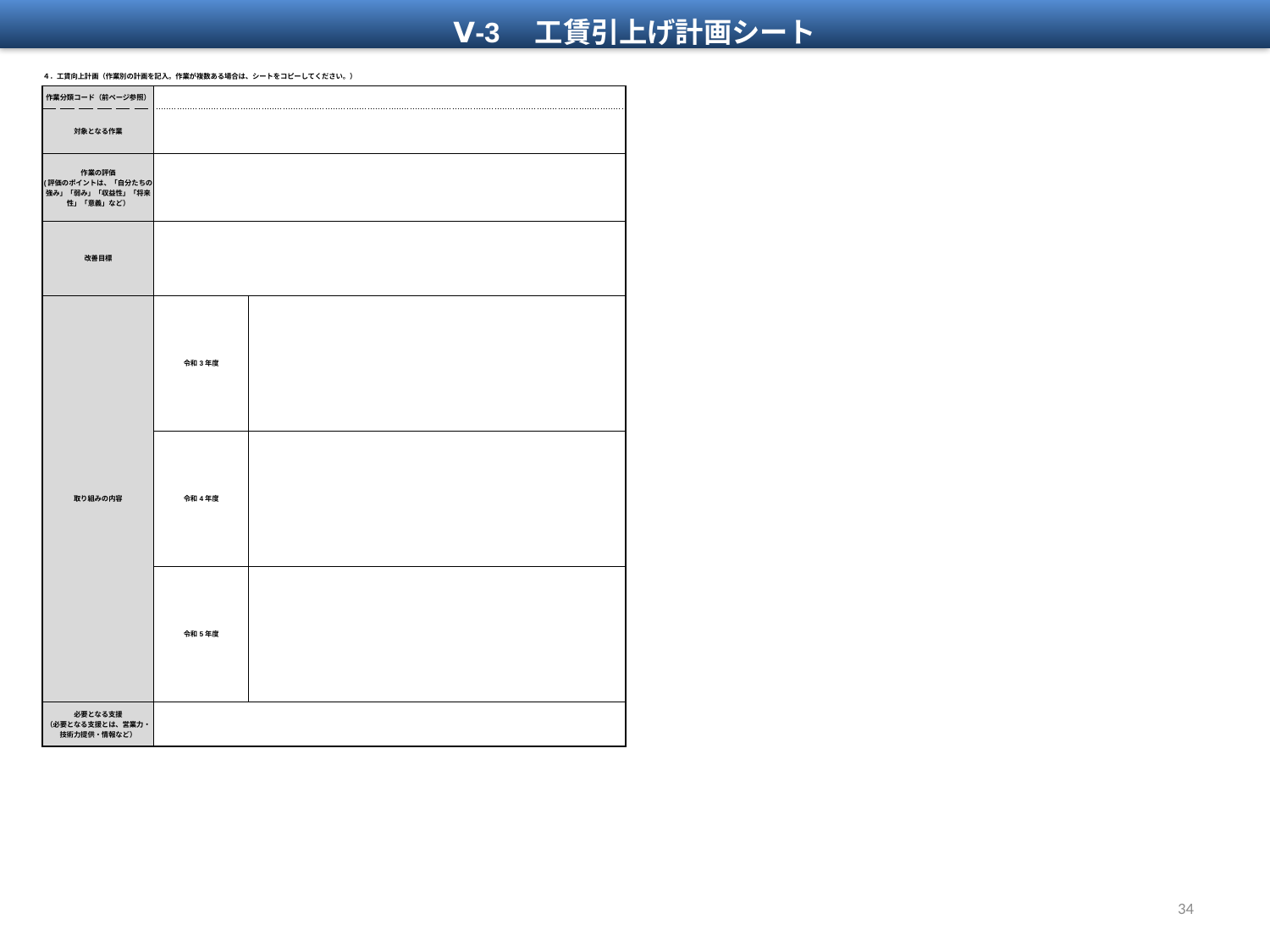

Ⅴ-3　工賃引上げ計画シート
|  |  |  |  |  |  |  |  |
| --- | --- | --- | --- | --- | --- | --- | --- |
|  | ４．工賃向上計画（作業別の計画を記入。作業が複数ある場合は、シートをコピーしてください。） |  |  |  |  |  |  |
|  | 作業分類コード（前ページ参照） |  |  |  |  |  |  |
|  | 対象となる作業 |  |  |  |  |  |  |
|  | 作業の評価 (評価のポイントは、「自分たちの強み」「弱み」「収益性」「将来性」「意義」など） |  |  |  |  |  |  |
|  | 改善目標 |  |  |  |  |  |  |
|  | 取り組みの内容 | 令和3年度 |  |  |  |  |  |
|  |  | 令和4年度 |  |  |  |  |  |
|  |  | 令和5年度 |  |  |  |  |  |
|  | 必要となる支援 （必要となる支援とは、営業力・技術力提供・情報など） |  |  |  |  |  |  |
|  |  |  |  |  |  |  |  |
|  |  |  |  |  |  |  |  |
|  |  |  |  |  |  |  |  |
|  |  |  |  |  |  |  |  |
|  |  |  |  |  |  |  |  |
|  |  |  |  |  |  |  |  |
|  |  |  |  |  |  |  |  |
|  |  |  |  |  |  |  |  |
|  |  |  |  |  |  |  |  |
|  |  |  |  |  |  |  |  |
|  |  |  |  |  |  |  |  |
|  |  |  |  |  |  |  |  |
|  |  |  |  |  |  |  |  |
|  |  |  |  |  |  |  |  |
34